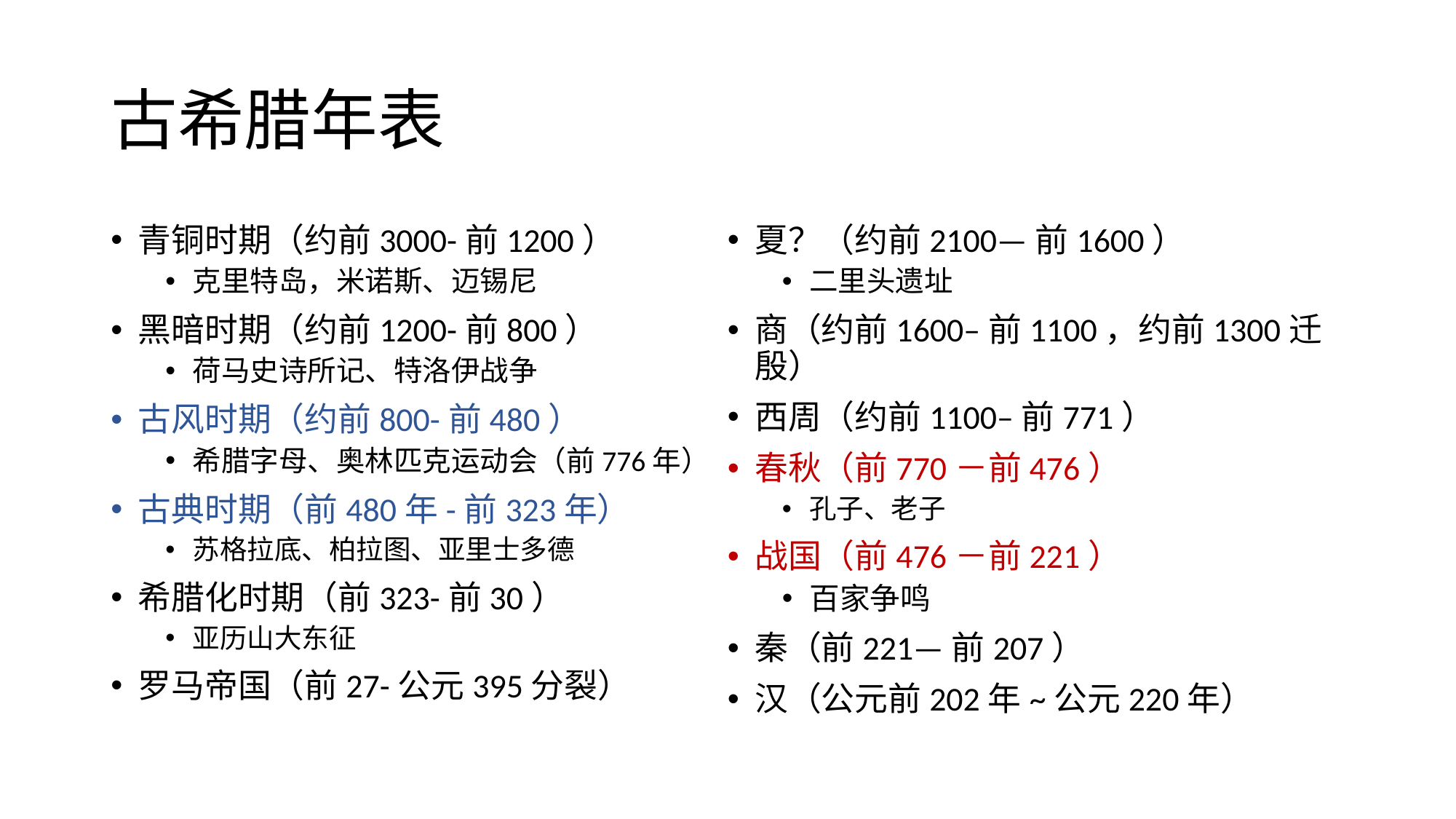

# 古希腊年表
青铜时期（约前3000-前1200）
克里特岛，米诺斯、迈锡尼
黑暗时期（约前1200-前800）
荷马史诗所记、特洛伊战争
古风时期（约前800-前480）
希腊字母、奥林匹克运动会（前776年）
古典时期（前480年-前323年）
苏格拉底、柏拉图、亚里士多德
希腊化时期（前323-前30）
亚历山大东征
罗马帝国（前27-公元395分裂）
夏？（约前2100—前1600）
二里头遗址
商（约前1600–前1100，约前1300迁殷）
西周（约前1100–前771）
春秋（前770－前476）
孔子、老子
战国（前476－前221）
百家争鸣
秦（前221—前207）
汉（公元前202年~公元220年）